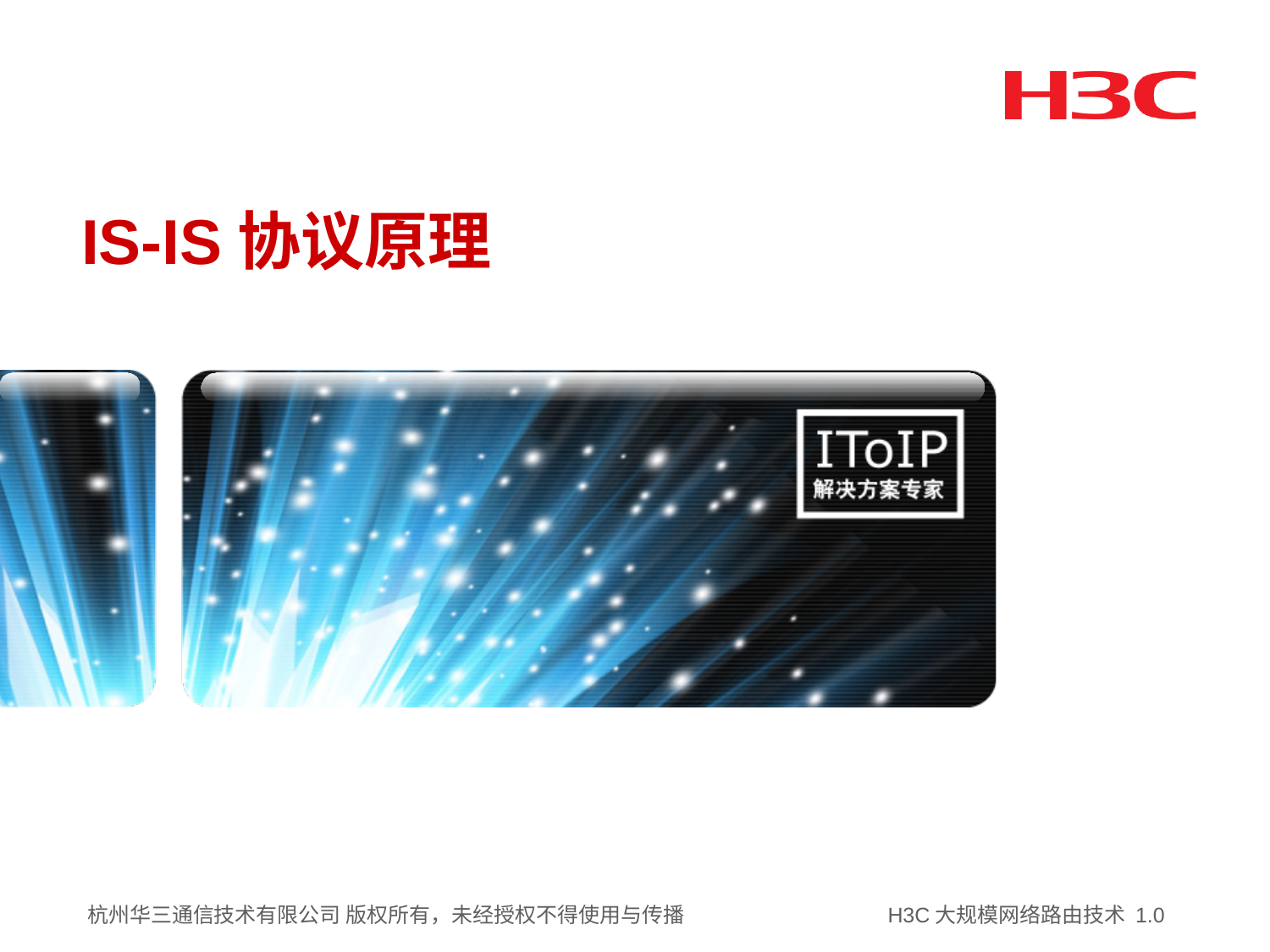

IS-IS协议原理
杭州华三通信技术有限公司 版权所有，未经授权不得使用与传播
H3C大规模网络路由技术 1.0